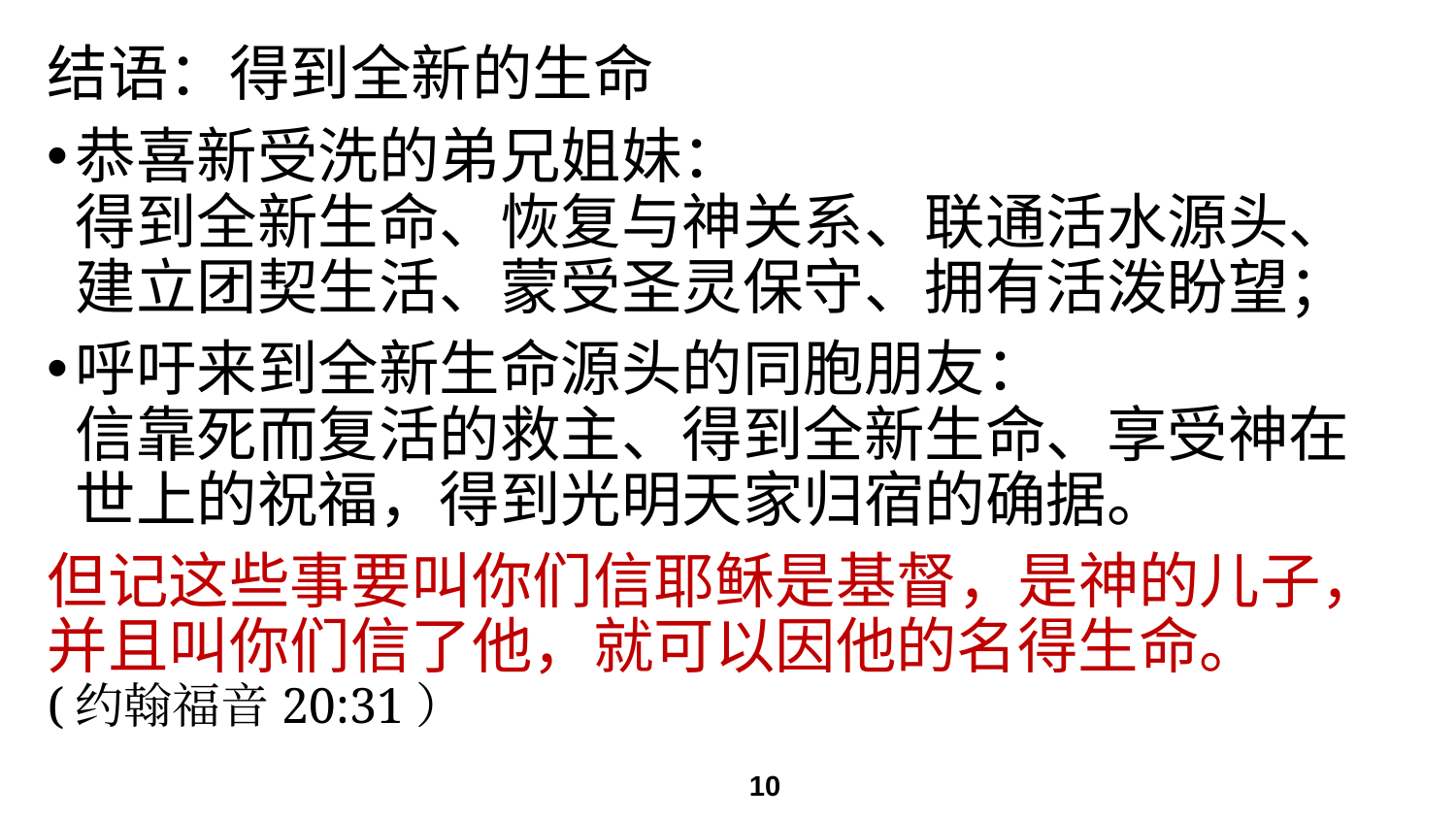

# 结语：得到全新的生命
恭喜新受洗的弟兄姐妹：
得到全新生命、恢复与神关系、联通活水源头、建立团契生活、蒙受圣灵保守、拥有活泼盼望；
呼吁来到全新生命源头的同胞朋友：
信靠死而复活的救主、得到全新生命、享受神在世上的祝福，得到光明天家归宿的确据。
但记这些事要叫你们信耶稣是基督，是神的儿子，并且叫你们信了他，就可以因他的名得生命。
(约翰福音20:31）
10